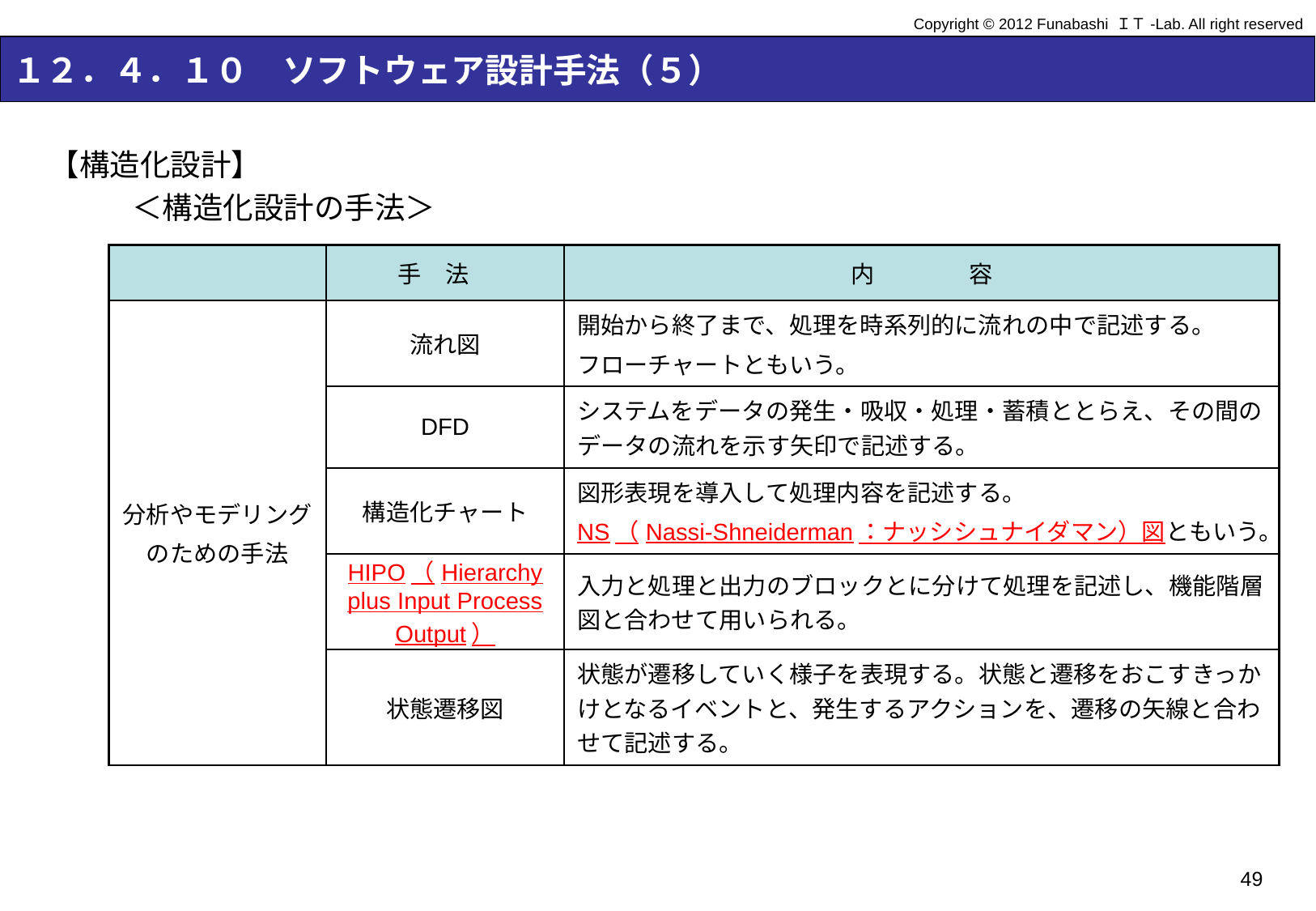

Copyright © 2012 Funabashi ＩＴ-Lab. All right reserved
# １２．４．１０　ソフトウェア設計手法（５）
【構造化設計】
＜構造化設計の手法＞

|  | 手　法 | 内　　　　容 |
| --- | --- | --- |
| 分析やモデリング のための手法 | 流れ図 | 開始から終了まで、処理を時系列的に流れの中で記述する。 フローチャートともいう。 |
|  | DFD | システムをデータの発生・吸収・処理・蓄積ととらえ、その間のデータの流れを示す矢印で記述する。 |
|  | 構造化チャート | 図形表現を導入して処理内容を記述する。 NS（Nassi-Shneiderman：ナッシシュナイダマン）図ともいう。 |
|  | HIPO（Hierarchy plus Input Process Output） | 入力と処理と出力のブロックとに分けて処理を記述し、機能階層図と合わせて用いられる。 |
|  | 状態遷移図 | 状態が遷移していく様子を表現する。状態と遷移をおこすきっかけとなるイベントと、発生するアクションを、遷移の矢線と合わせて記述する。 |
49